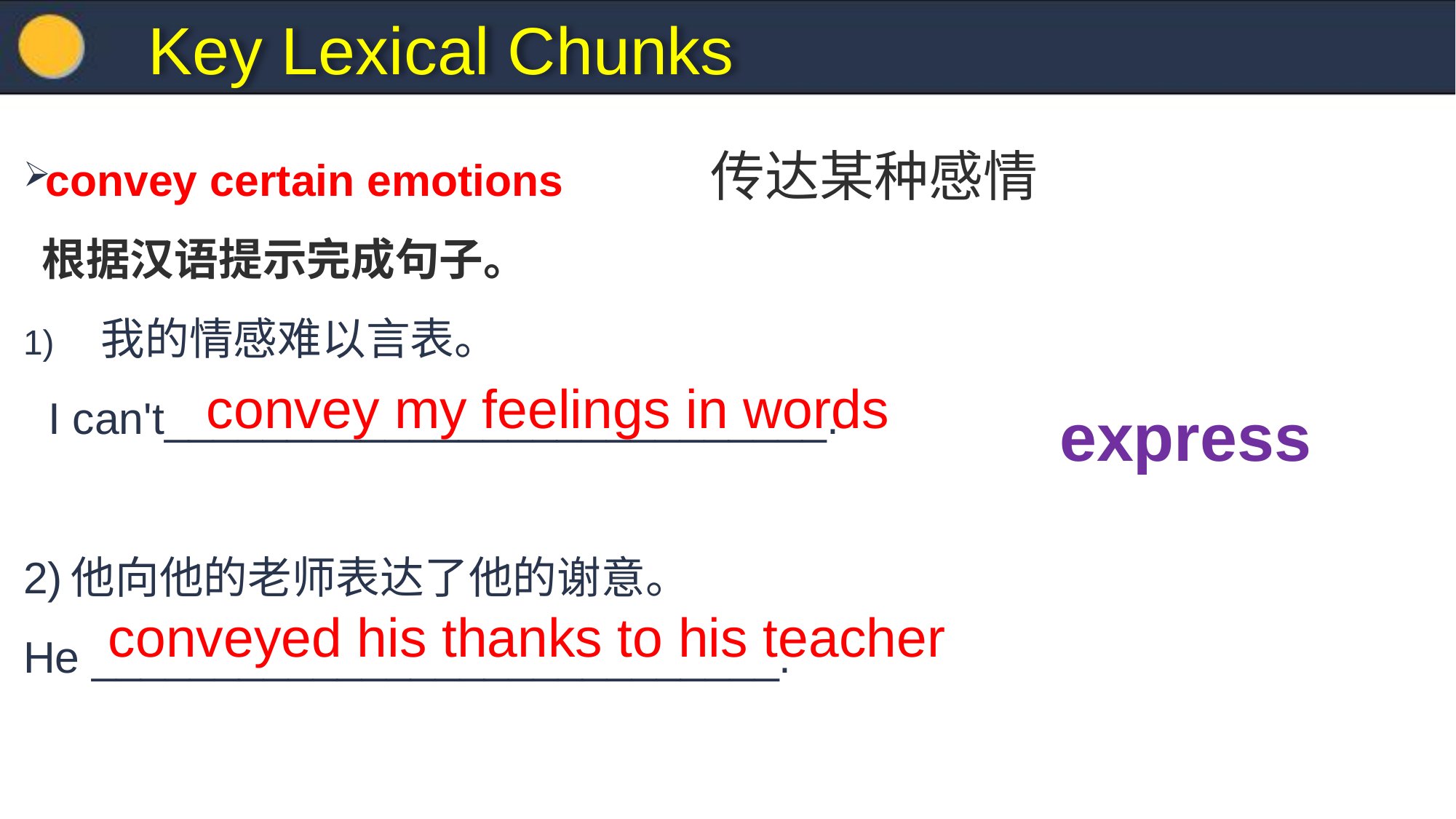

Key Lexical Chunks
传达某种感情
convey certain emotions
 根据汉语提示完成句子。
我的情感难以言表。
  I can't___________________________.

2)他向他的老师表达了他的谢意。
He ____________________________.

convey my feelings in words
express
conveyed his thanks to his teacher